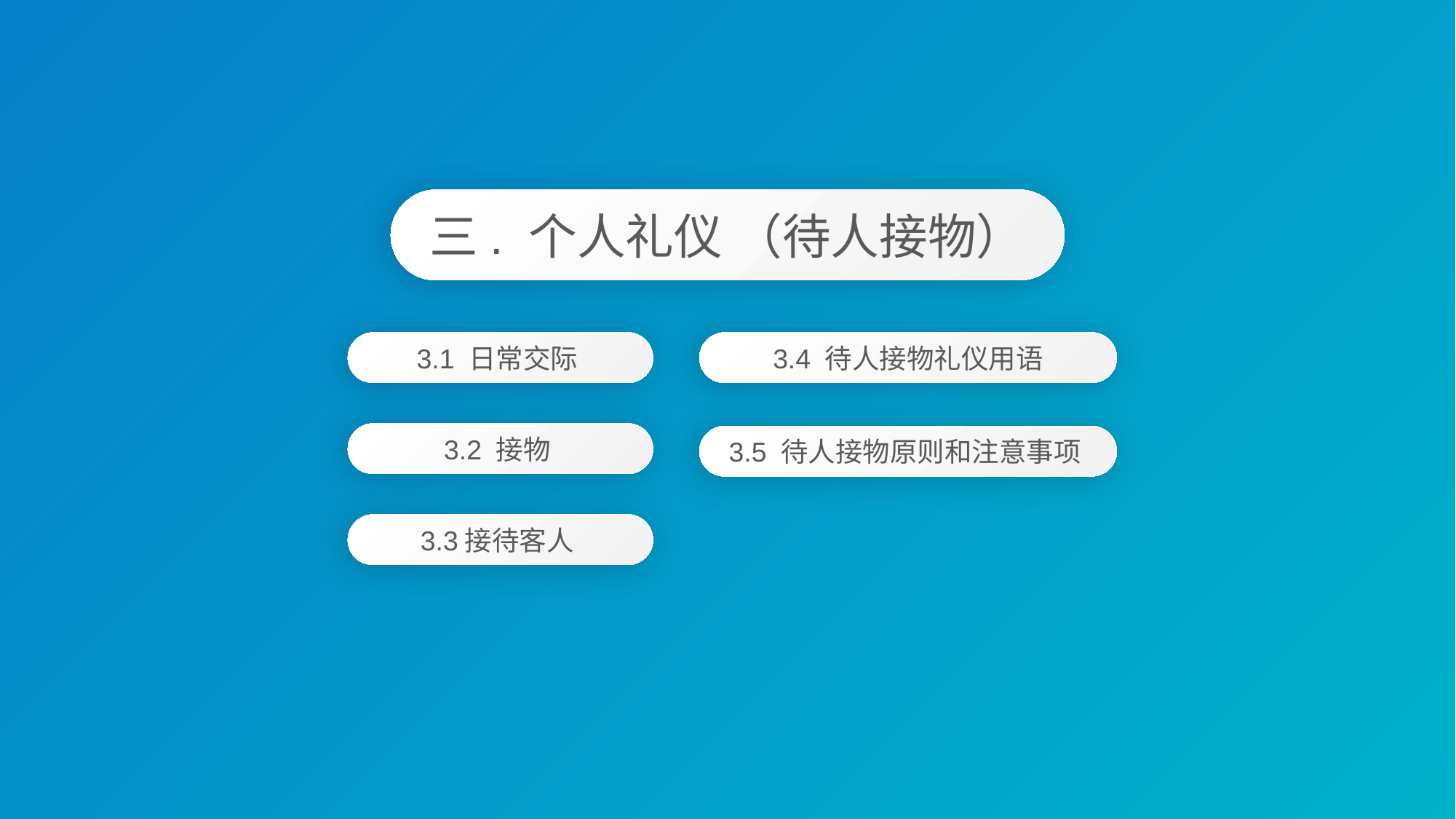

三. 个人礼仪 （待人接物）
3.1 日常交际
3.4 待人接物礼仪用语
3.2 接物
3.5 待人接物原则和注意事项
3.3接待客人